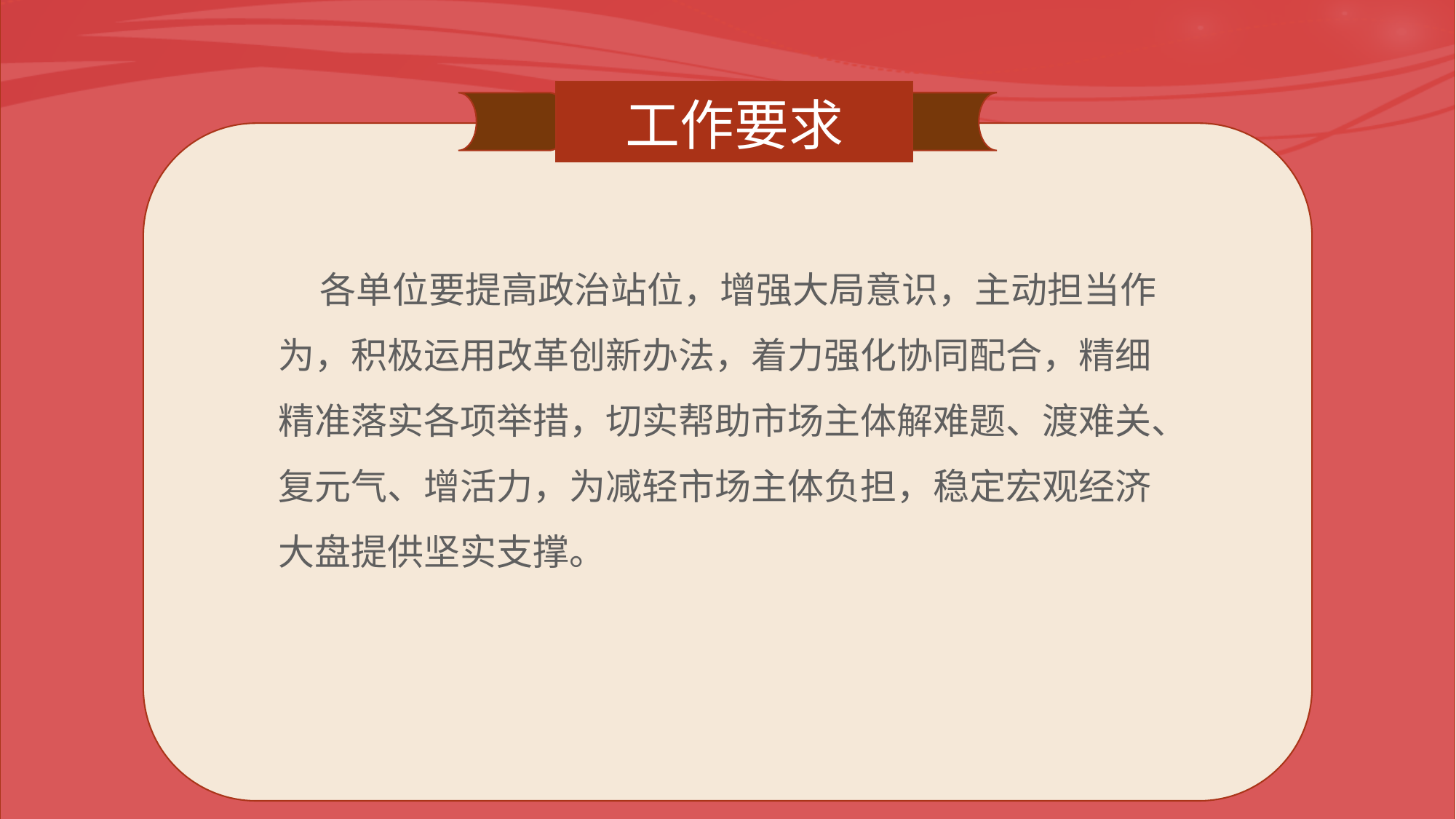

工作要求

    各单位要提高政治站位，增强大局意识，主动担当作为，积极运用改革创新办法，着力强化协同配合，精细精准落实各项举措，切实帮助市场主体解难题、渡难关、复元气、增活力，为减轻市场主体负担，稳定宏观经济大盘提供坚实支撑。